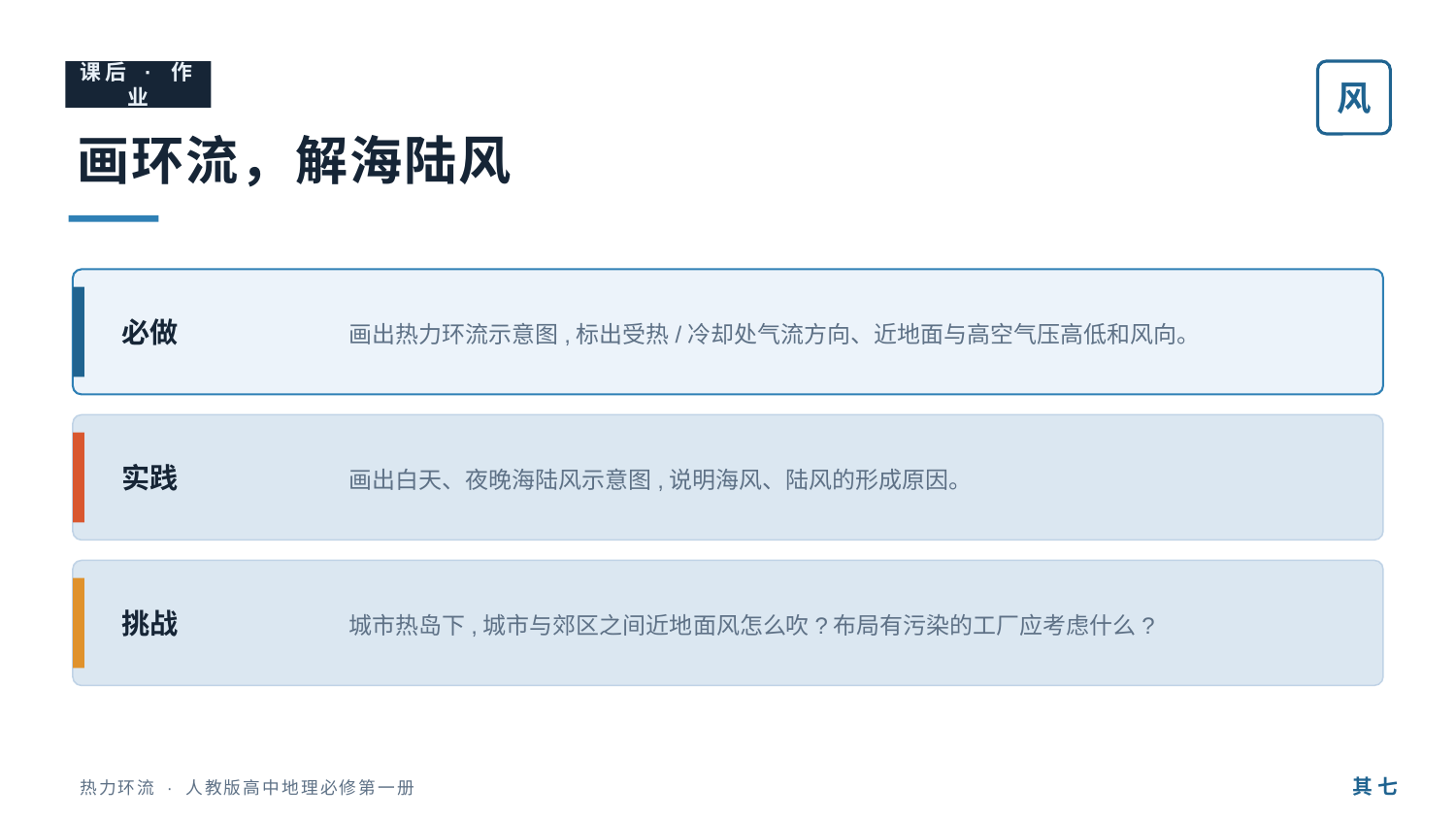

课后 · 作业
风

画环流，解海陆风

画出热力环流示意图,标出受热/冷却处气流方向、近地面与高空气压高低和风向。
必做

画出白天、夜晚海陆风示意图,说明海风、陆风的形成原因。
实践

城市热岛下,城市与郊区之间近地面风怎么吹?布局有污染的工厂应考虑什么?
挑战

其 七
热力环流 · 人教版高中地理必修第一册